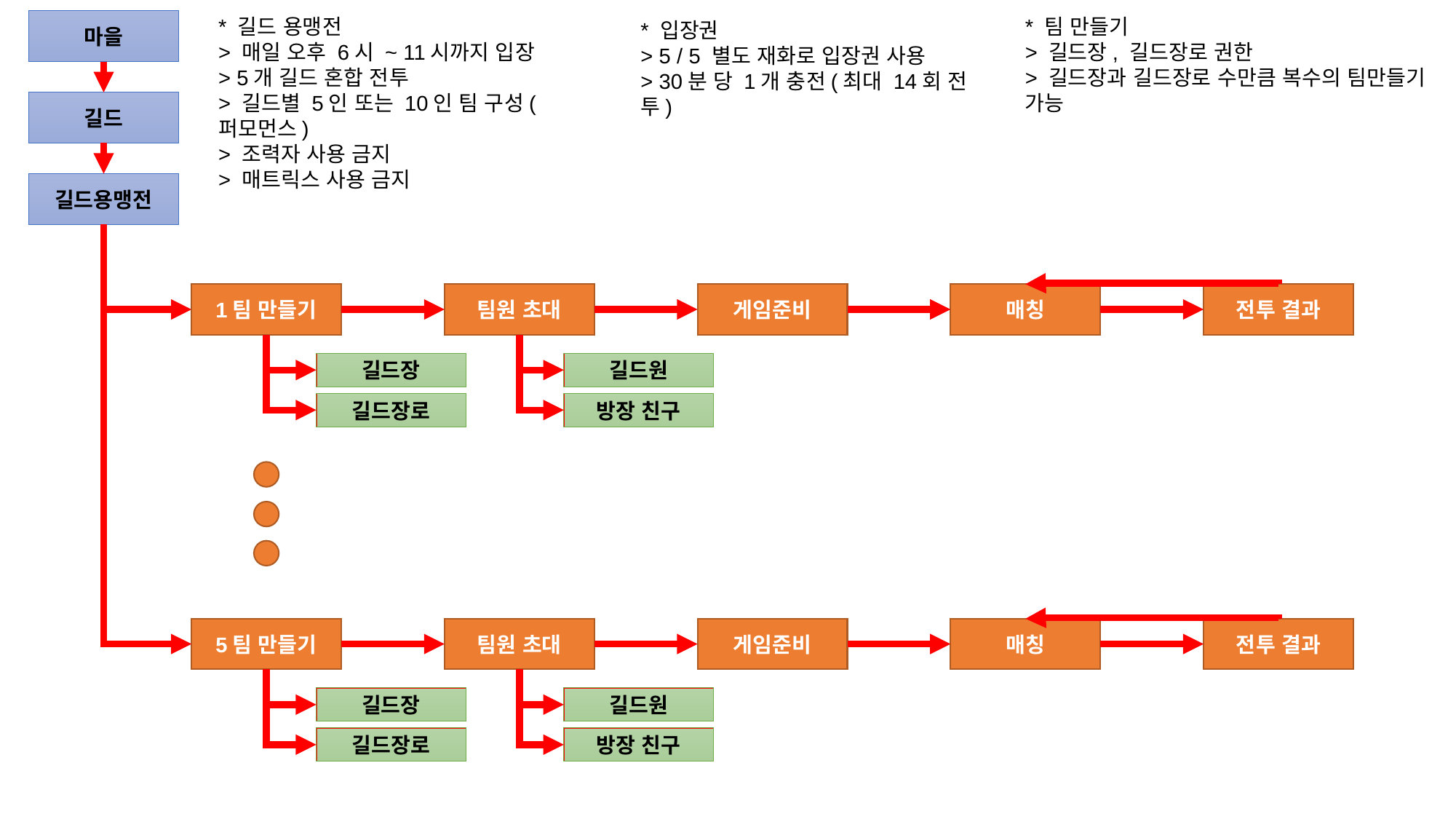

* 길드 용맹전
> 매일 오후 6시 ~ 11시까지 입장
> 5개 길드 혼합 전투
> 길드별 5인 또는 10인 팀 구성(퍼모먼스)
> 조력자 사용 금지
> 매트릭스 사용 금지
* 팀 만들기
> 길드장, 길드장로 권한
> 길드장과 길드장로 수만큼 복수의 팀만들기 가능
마을
* 입장권
> 5 / 5 별도 재화로 입장권 사용
> 30분 당 1개 충전(최대 14회 전투)
길드
길드용맹전
1팀 만들기
팀원 초대
게임준비
매칭
전투 결과
길드원
길드장
방장 친구
길드장로

5팀 만들기
팀원 초대
게임준비
매칭
전투 결과
길드원
길드장
방장 친구
길드장로